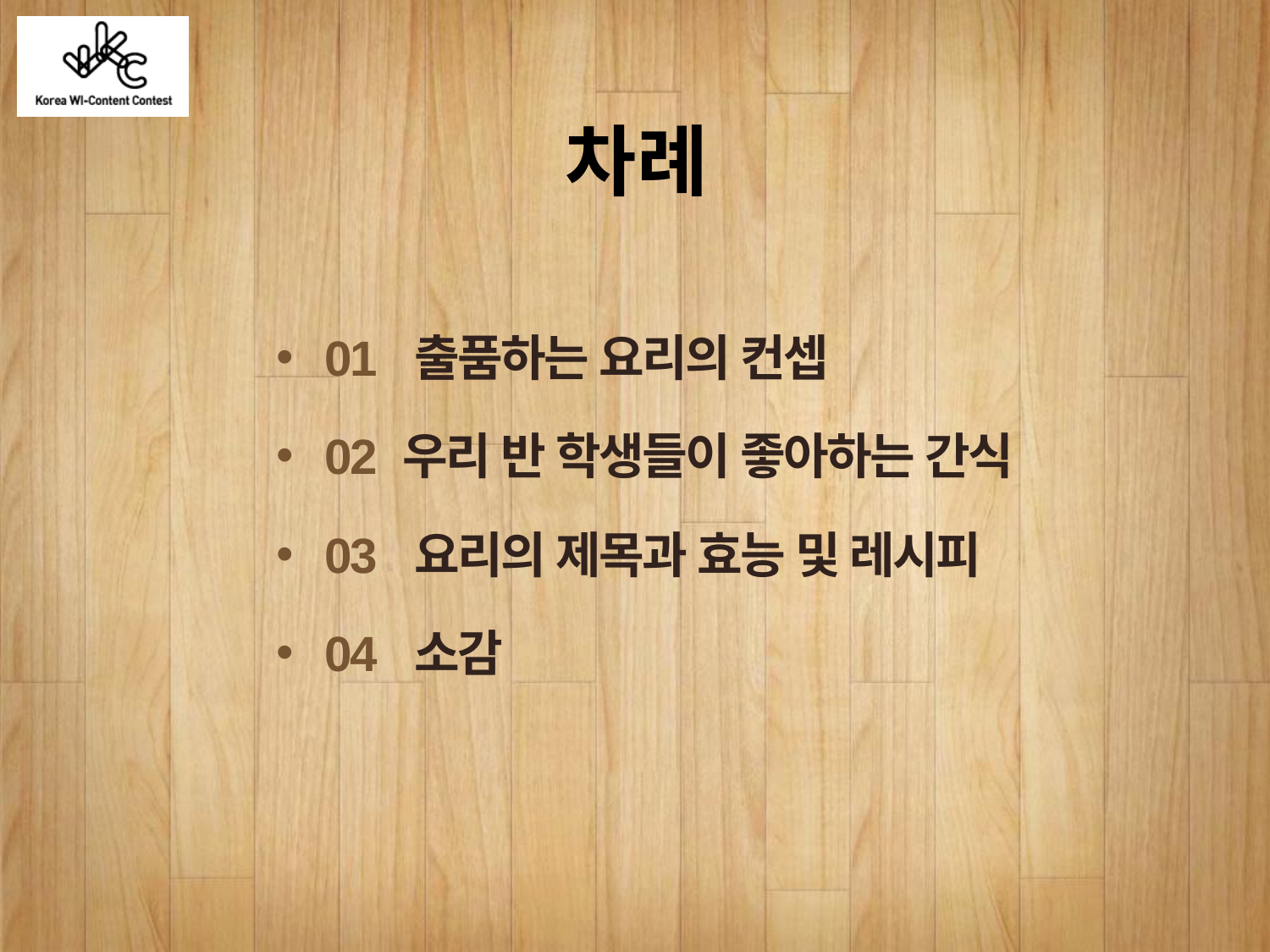

차례
01  출품하는 요리의 컨셉
02 우리 반 학생들이 좋아하는 간식
03  요리의 제목과 효능 및 레시피
04  소감